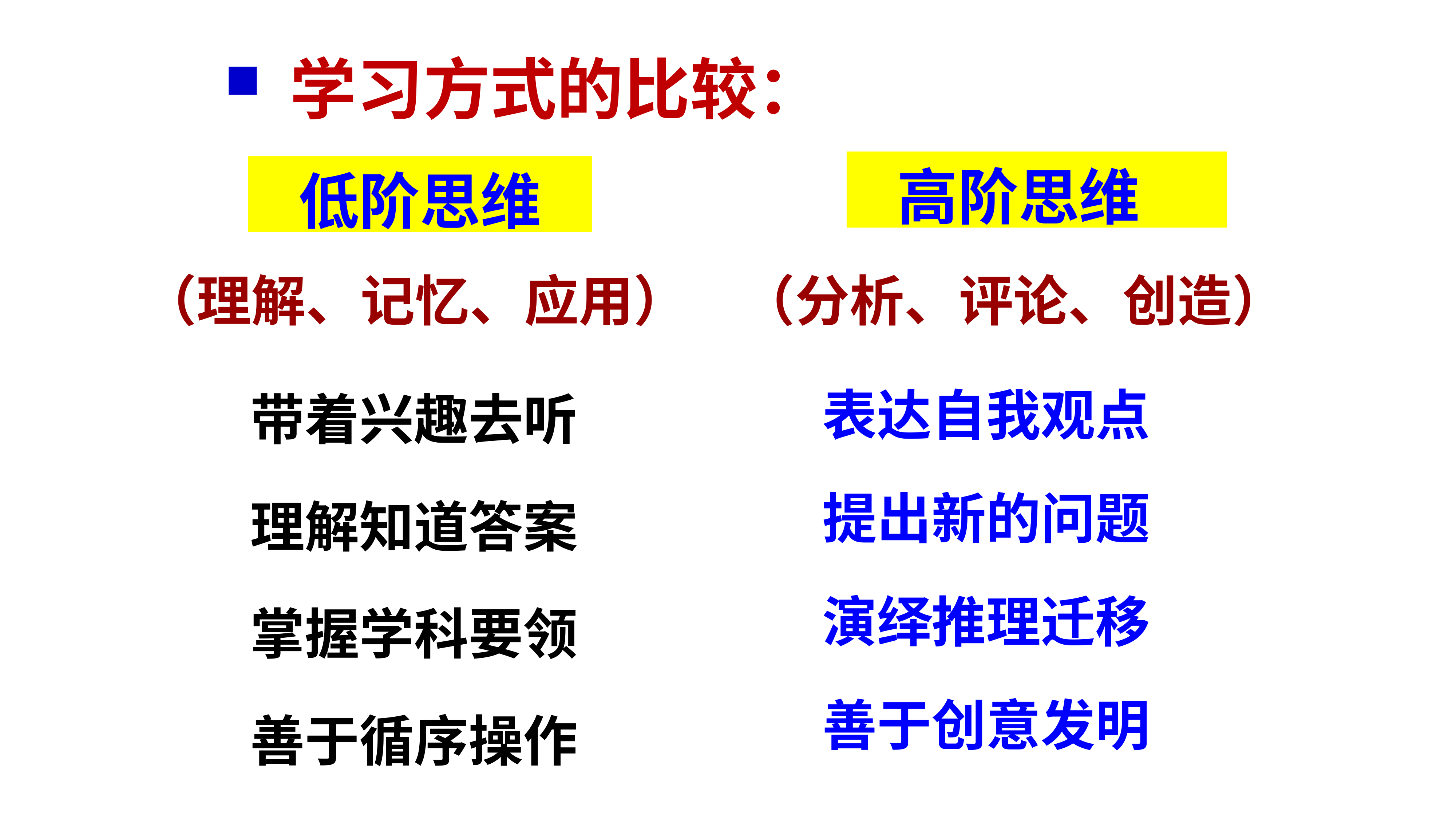

学习方式的比较：
  高阶思维
  低阶思维
（理解、记忆、应用）
（分析、评论、创造）
表达自我观点
提出新的问题
演绎推理迁移
善于创意发明
带着兴趣去听
理解知道答案
掌握学科要领
善于循序操作